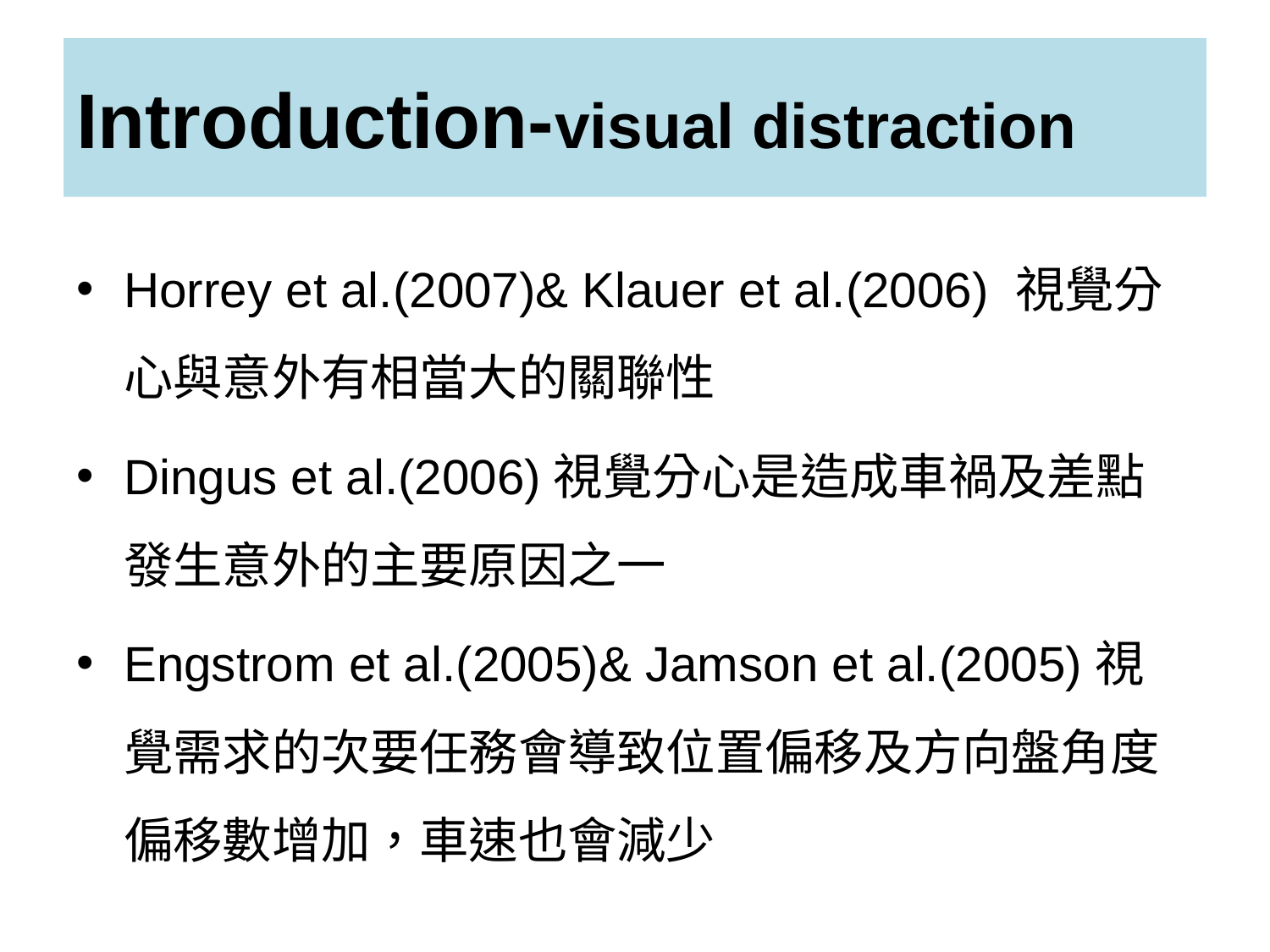

# Introduction-visual distraction
Horrey et al.(2007)& Klauer et al.(2006) 視覺分心與意外有相當大的關聯性
Dingus et al.(2006)視覺分心是造成車禍及差點發生意外的主要原因之一
Engstrom et al.(2005)& Jamson et al.(2005)視覺需求的次要任務會導致位置偏移及方向盤角度偏移數增加，車速也會減少